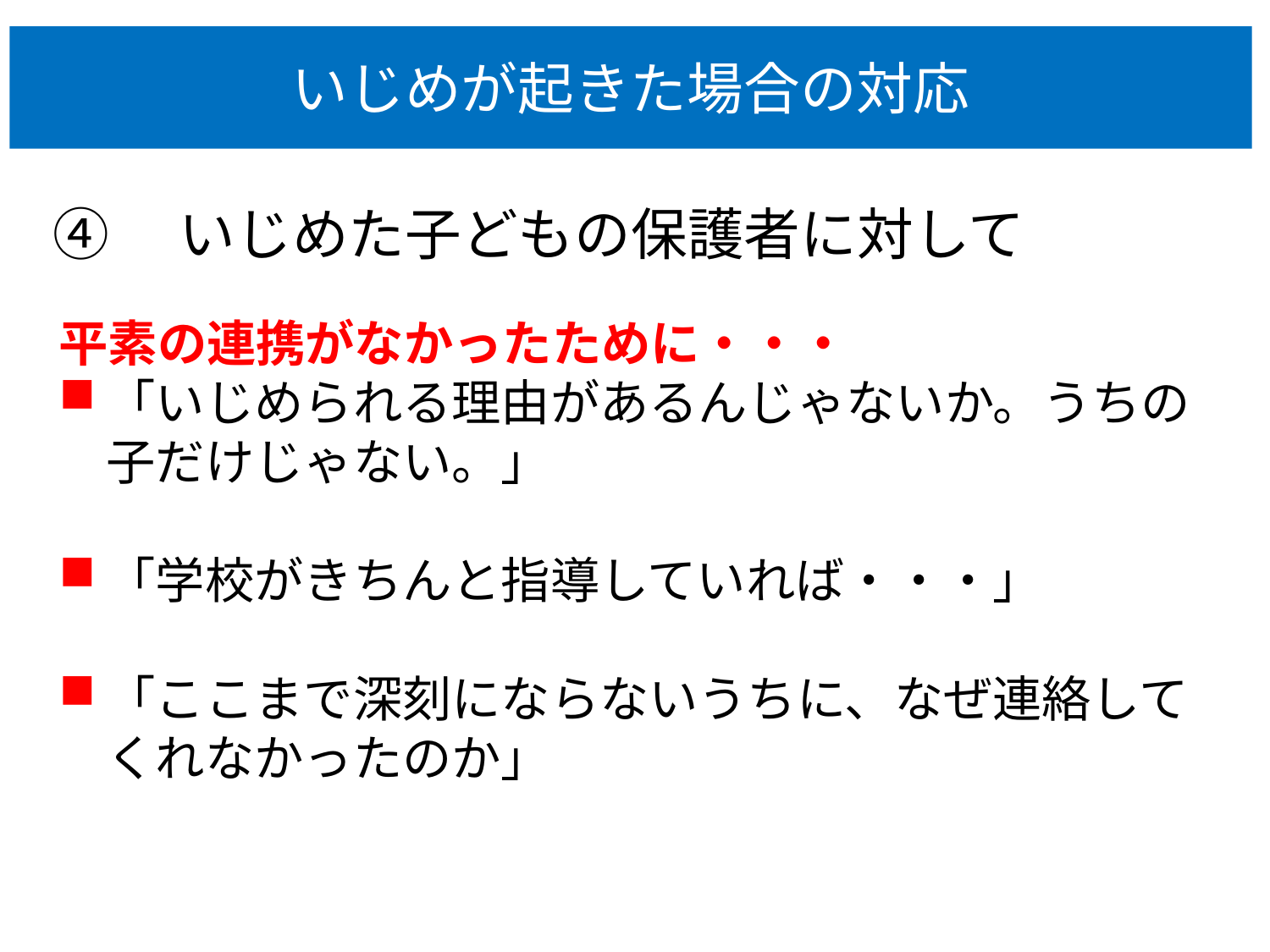

# いじめが起きた場合の対応
④　いじめた子どもの保護者に対して

平素の連携がなかったために・・・
「いじめられる理由があるんじゃないか。うちの子だけじゃない。」

「学校がきちんと指導していれば・・・」

「ここまで深刻にならないうちに、なぜ連絡してくれなかったのか」